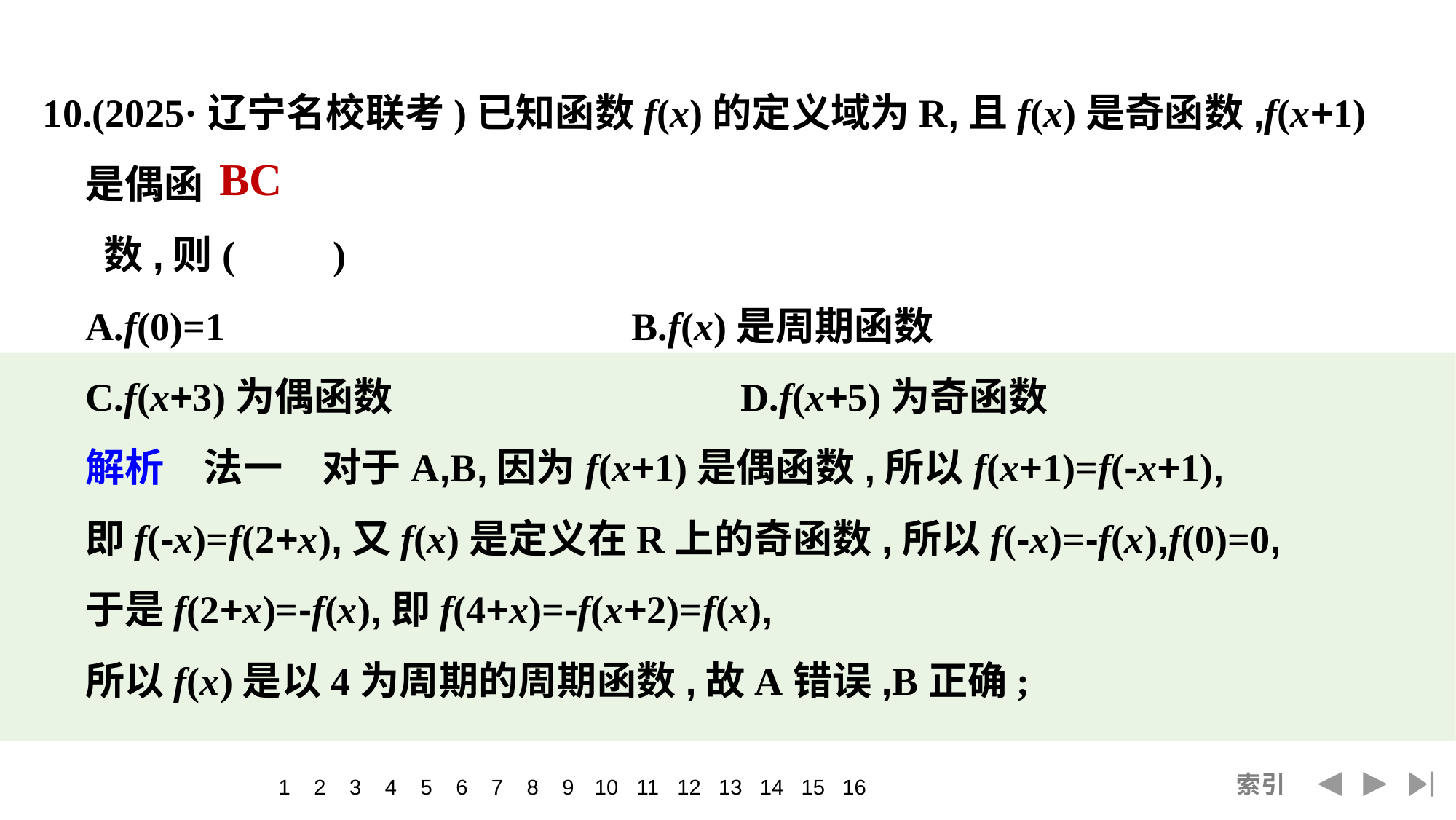

10.(2025·辽宁名校联考)已知函数f(x)的定义域为R,且f(x)是奇函数,f(x+1)是偶函
	 数,则(　　)
	A.f(0)=1				B.f(x)是周期函数
	C.f(x+3)为偶函数				D.f(x+5)为奇函数
	解析　法一　对于A,B,因为f(x+1)是偶函数,所以f(x+1)=f(-x+1),
	即f(-x)=f(2+x),又f(x)是定义在R上的奇函数,所以f(-x)=-f(x),f(0)=0,
	于是f(2+x)=-f(x),即f(4+x)=-f(x+2)=f(x),
	所以f(x)是以4为周期的周期函数,故A错误,B正确;
BC